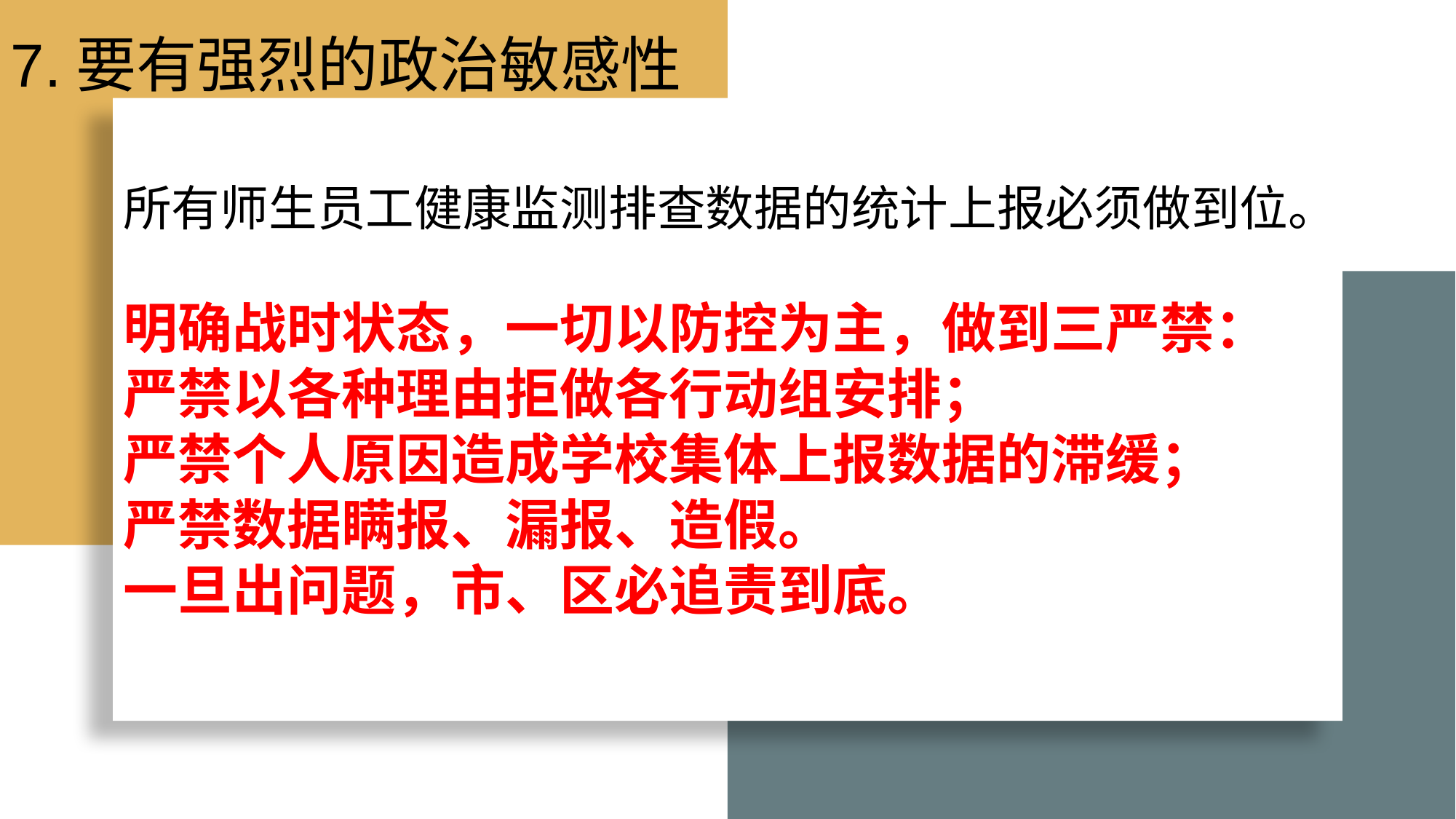

7.要有强烈的政治敏感性

所有师生员工健康监测排查数据的统计上报必须做到位。

明确战时状态，一切以防控为主，做到三严禁：
严禁以各种理由拒做各行动组安排；
严禁个人原因造成学校集体上报数据的滞缓；
严禁数据瞒报、漏报、造假。
一旦出问题，市、区必追责到底。